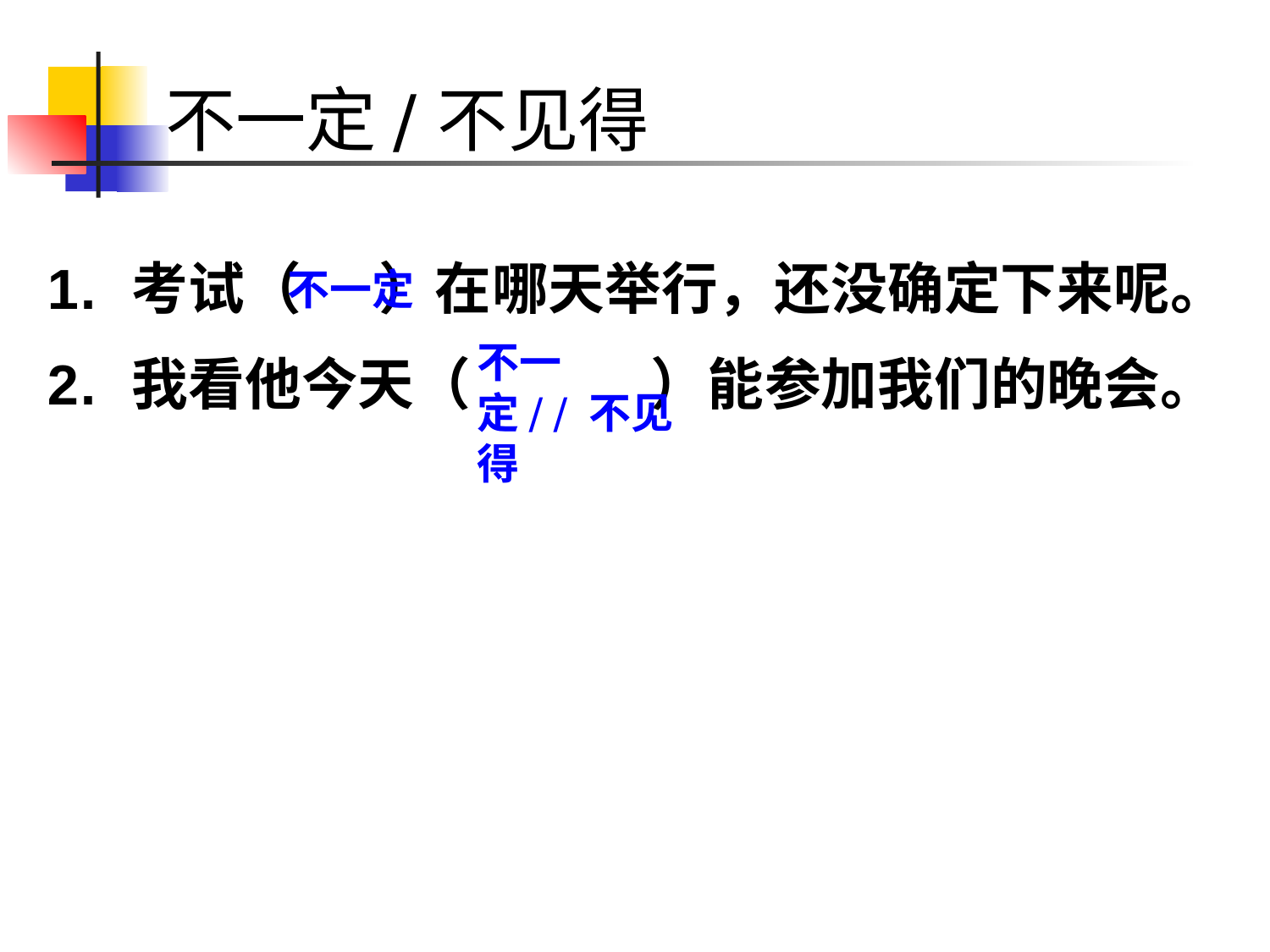

# 不一定/不见得
考试（      ）在哪天举行，还没确定下来呢。
我看他今天（              ）能参加我们的晚会。
不一定
不一定//不见得